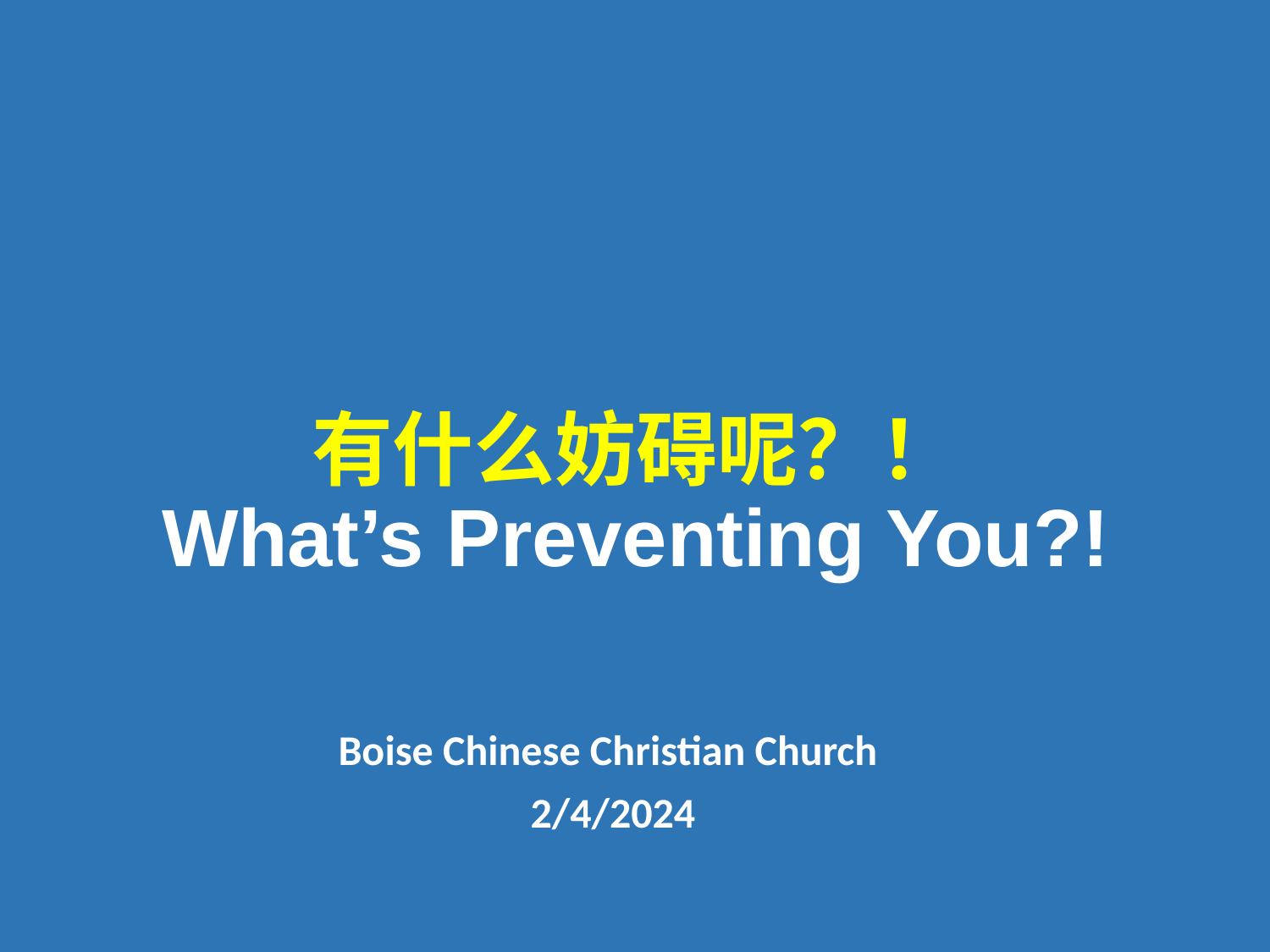

# 有什么妨碍呢？！ What’s Preventing You?!
Boise Chinese Christian Church
2/4/2024